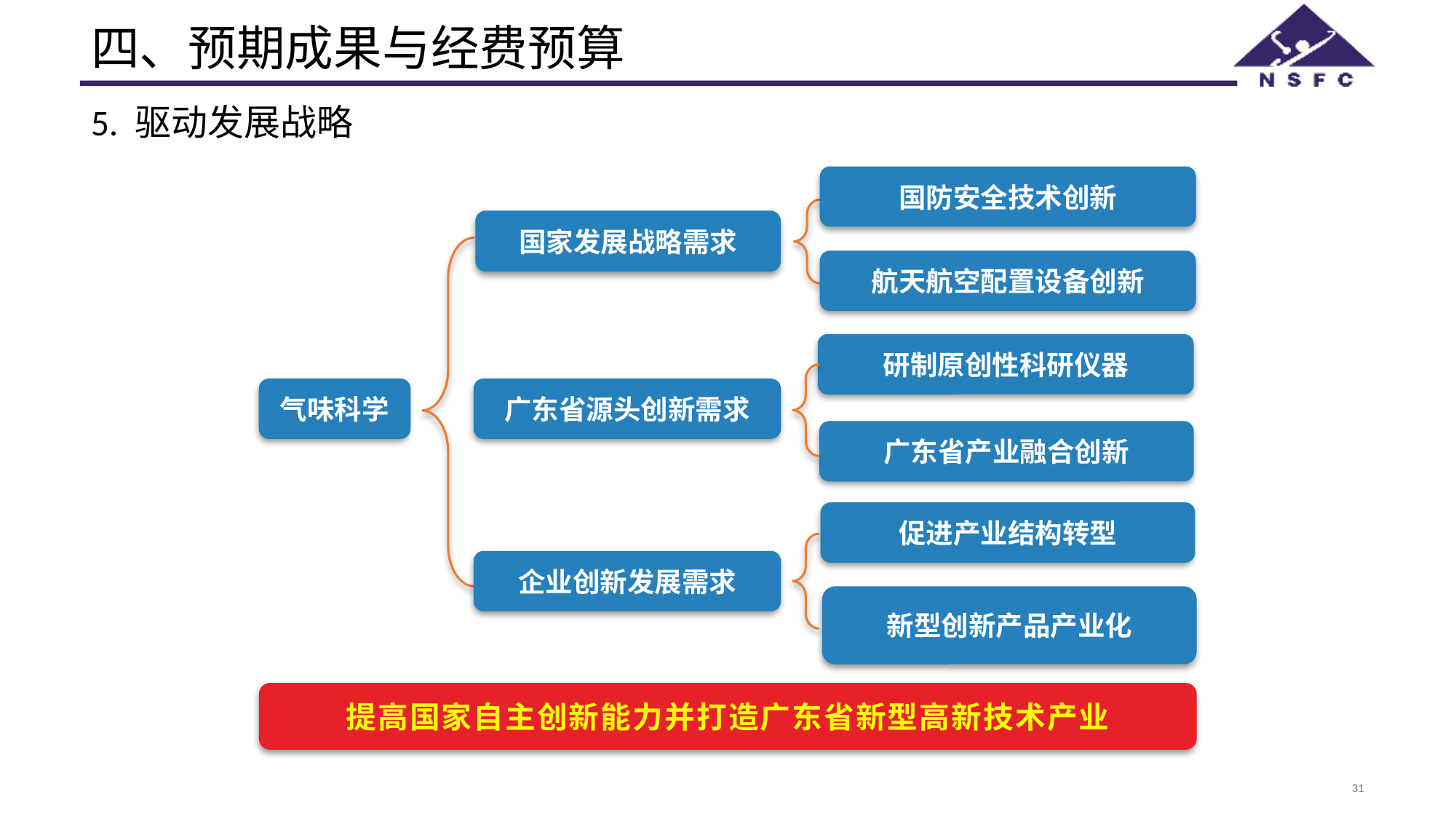

# 四、预期成果与经费预算
5. 驱动发展战略
国防安全技术创新

国家发展战略需求

航天航空配置设备创新
研制原创性科研仪器

气味科学
广东省源头创新需求
广东省产业融合创新
促进产业结构转型

企业创新发展需求
新型创新产品产业化
提高国家自主创新能力并打造广东省新型高新技术产业

31